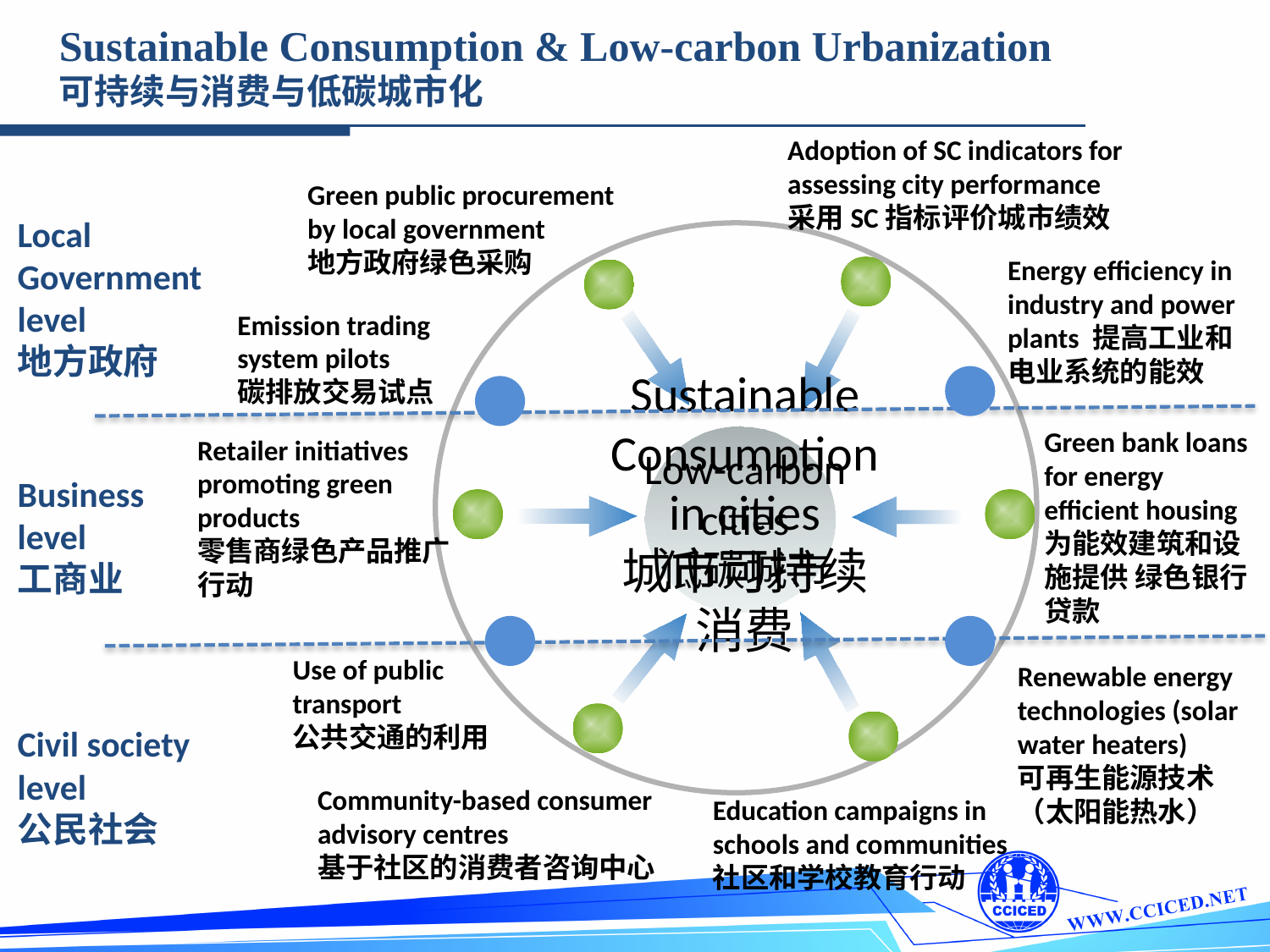

Sustainable Consumption & Low-carbon Urbanization
可持续与消费与低碳城市化
Adoption of SC indicators for assessing city performance
采用SC指标评价城市绩效
Green public procurement by local government
地方政府绿色采购
Local Government level
地方政府

Energy efficiency in industry and power plants 提高工业和电业系统的能效

Emission trading system pilots
碳排放交易试点

Sustainable Consumption in cities
城市可持续消费

Green bank loans for energy efficient housing 为能效建筑和设施提供 绿色银行贷款
Retailer initiatives promoting green products
零售商绿色产品推广行动

Low-carbon cities
低碳城市
Business level
工商业

Use of public transport
公共交通的利用
Renewable energy technologies (solar water heaters)
可再生能源技术
（太阳能热水）

Civil society level
公民社会
Community-based consumer advisory centres
基于社区的消费者咨询中心
Education campaigns in schools and communities社区和学校教育行动